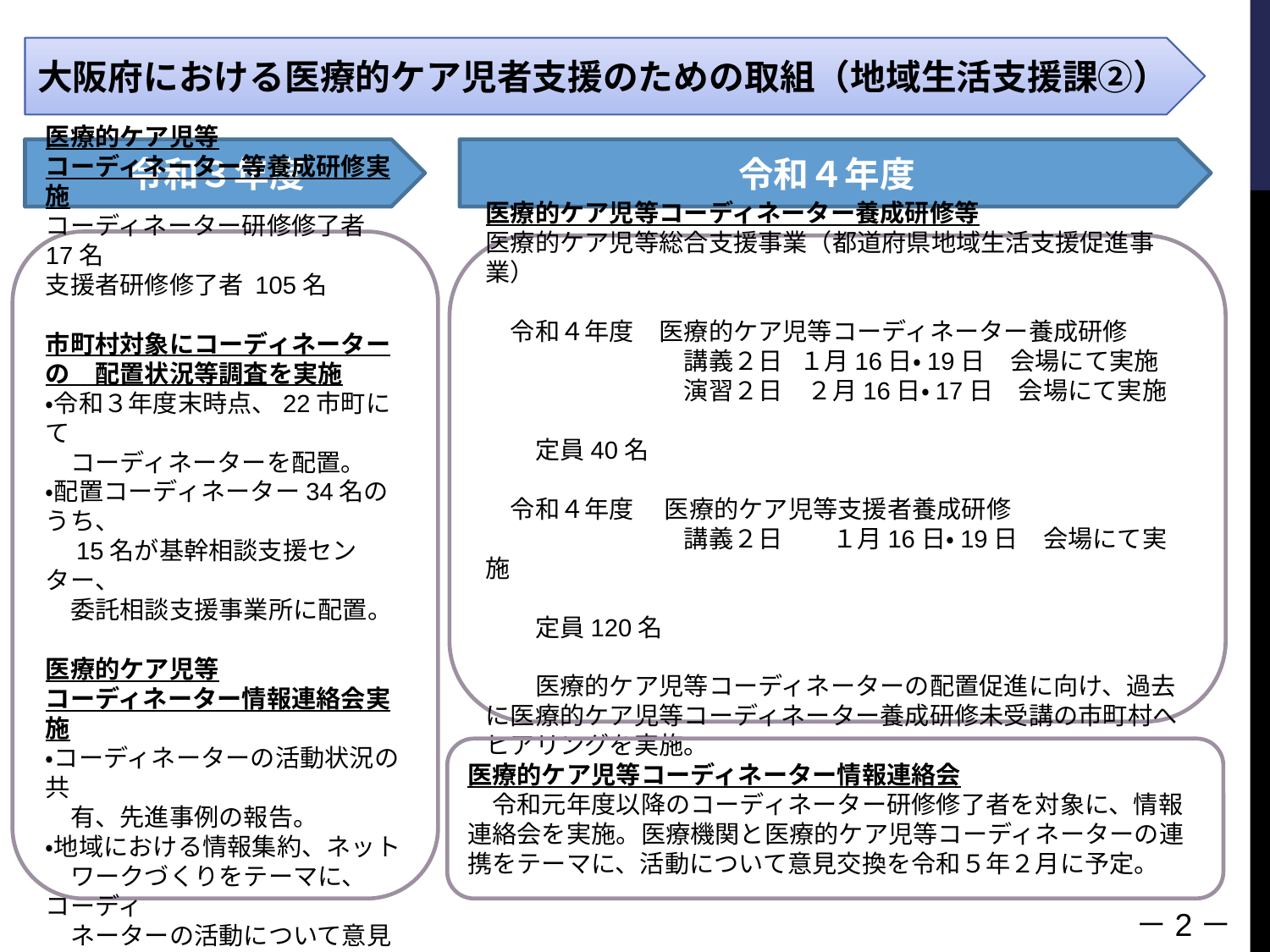

大阪府における医療的ケア児者支援のための取組（地域生活支援課②）
令和３年度
令和４年度

医療的ケア児等
コーディネーター等養成研修実施
コーディネーター研修修了者 17名
支援者研修修了者 105名

市町村対象にコーディネーターの　配置状況等調査を実施
・令和３年度末時点、22市町にて
　コーディネーターを配置。
・配置コーディネーター34名のうち、
　15名が基幹相談支援センター、
　委託相談支援事業所に配置。

医療的ケア児等
コーディネーター情報連絡会実施
・コーディネーターの活動状況の共
　有、先進事例の報告。
・地域における情報集約、ネット
　ワークづくりをテーマに、コーディ
　ネーターの活動について意見交
　換を実施。
医療的ケア児等コーディネーター養成研修等
医療的ケア児等総合支援事業（都道府県地域生活支援促進事業）

　令和４年度　医療的ケア児等コーディネーター養成研修
　　　　　　　　講義２日   １月16日・19日　会場にて実施
　　　　　　　　演習２日　２月16日・17日　会場にて実施
　　　　　　　　　　　　　　　　　　　　　　　　　　　　　　定員40名

　令和４年度　 医療的ケア児等支援者養成研修
　　　　　　　　講義２日　　１月16日・19日　会場にて実施
　　　　　　　　　　　　　　　　　　　　　　　　　　　　　　定員120名

　　医療的ケア児等コーディネーターの配置促進に向け、過去に医療的ケア児等コーディネーター養成研修未受講の市町村へヒアリングを実施。

医療的ケア児等コーディネーター情報連絡会
　令和元年度以降のコーディネーター研修修了者を対象に、情報連絡会を実施。医療機関と医療的ケア児等コーディネーターの連携をテーマに、活動について意見交換を令和５年２月に予定。
－2－